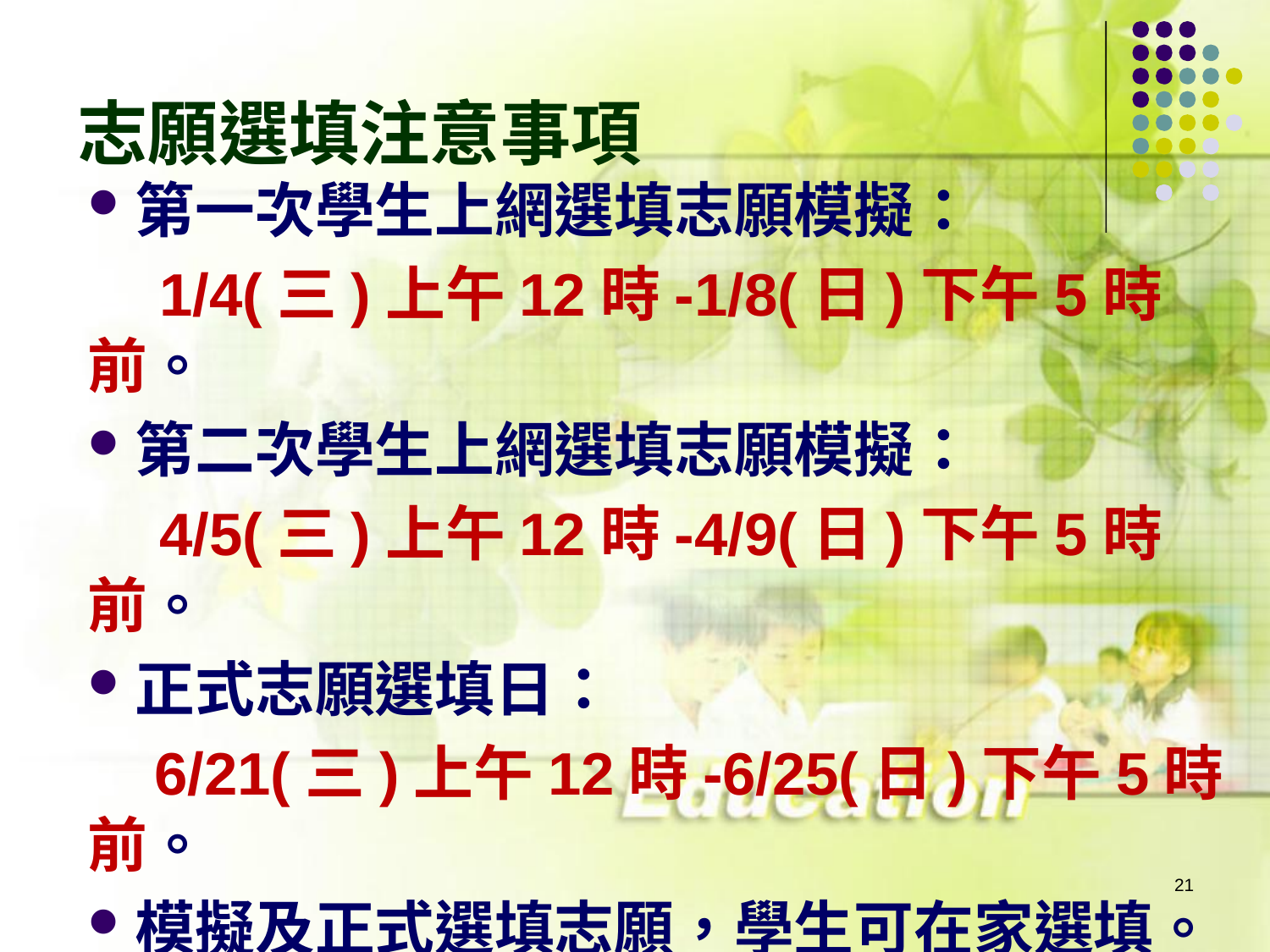

志願選填注意事項

第一次學生上網選填志願模擬：
  1/4(三)上午12時-1/8(日)下午5時前。
第二次學生上網選填志願模擬：
  4/5(三)上午12時-4/9(日)下午5時前。
正式志願選填日：
    6/21(三)上午12時-6/25(日)下午5時前。
模擬及正式選填志願，學生可在家選填。若學生家中無法進行電腦選填志願者，請學校協助安排電腦教室供學生志願選填。

21